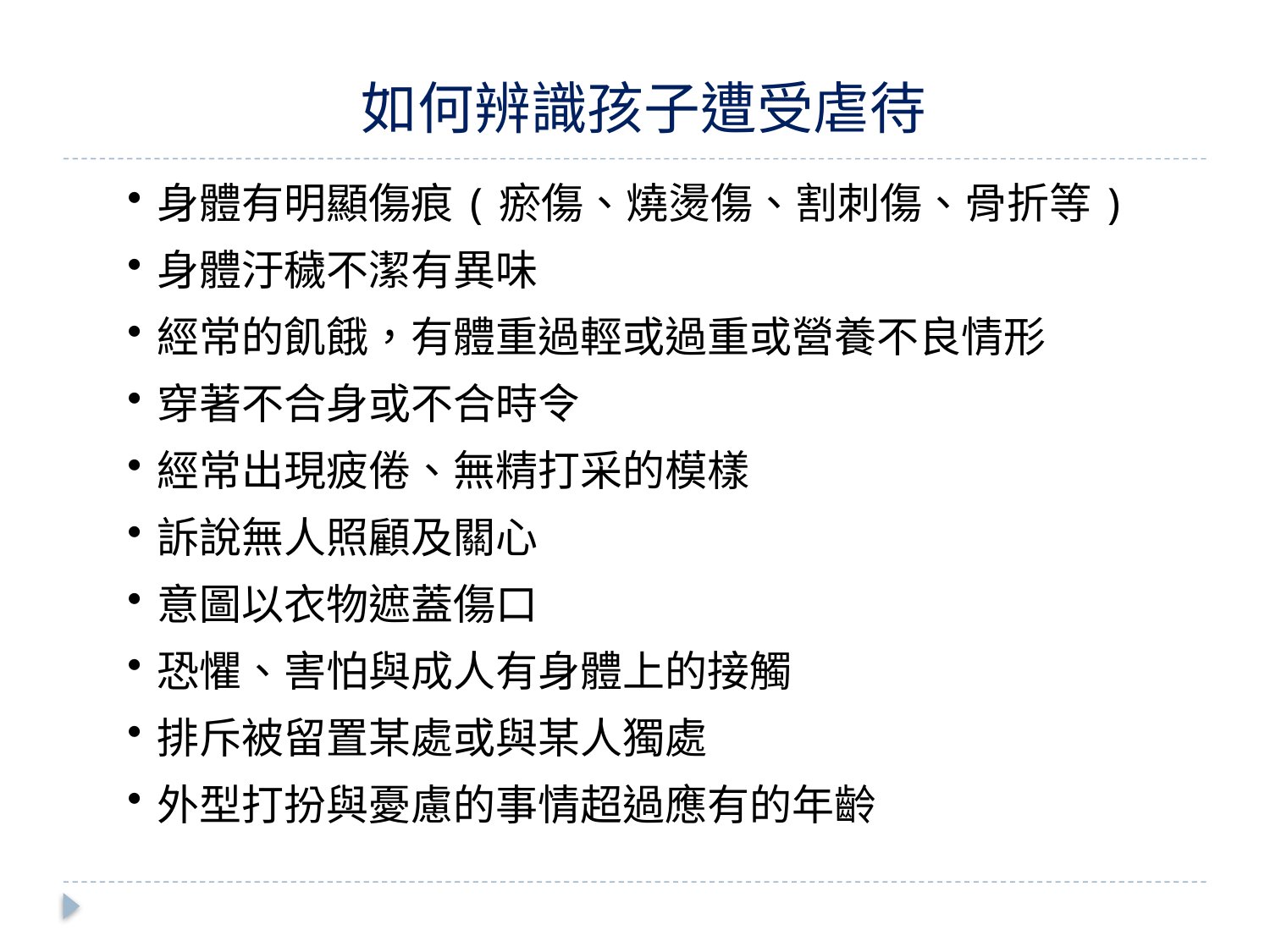

如何辨識孩子遭受虐待
身體有明顯傷痕(瘀傷、燒燙傷、割刺傷、骨折等)
身體汙穢不潔有異味
經常的飢餓，有體重過輕或過重或營養不良情形
穿著不合身或不合時令
經常出現疲倦、無精打采的模樣
訴說無人照顧及關心
意圖以衣物遮蓋傷口
恐懼、害怕與成人有身體上的接觸
排斥被留置某處或與某人獨處
外型打扮與憂慮的事情超過應有的年齡